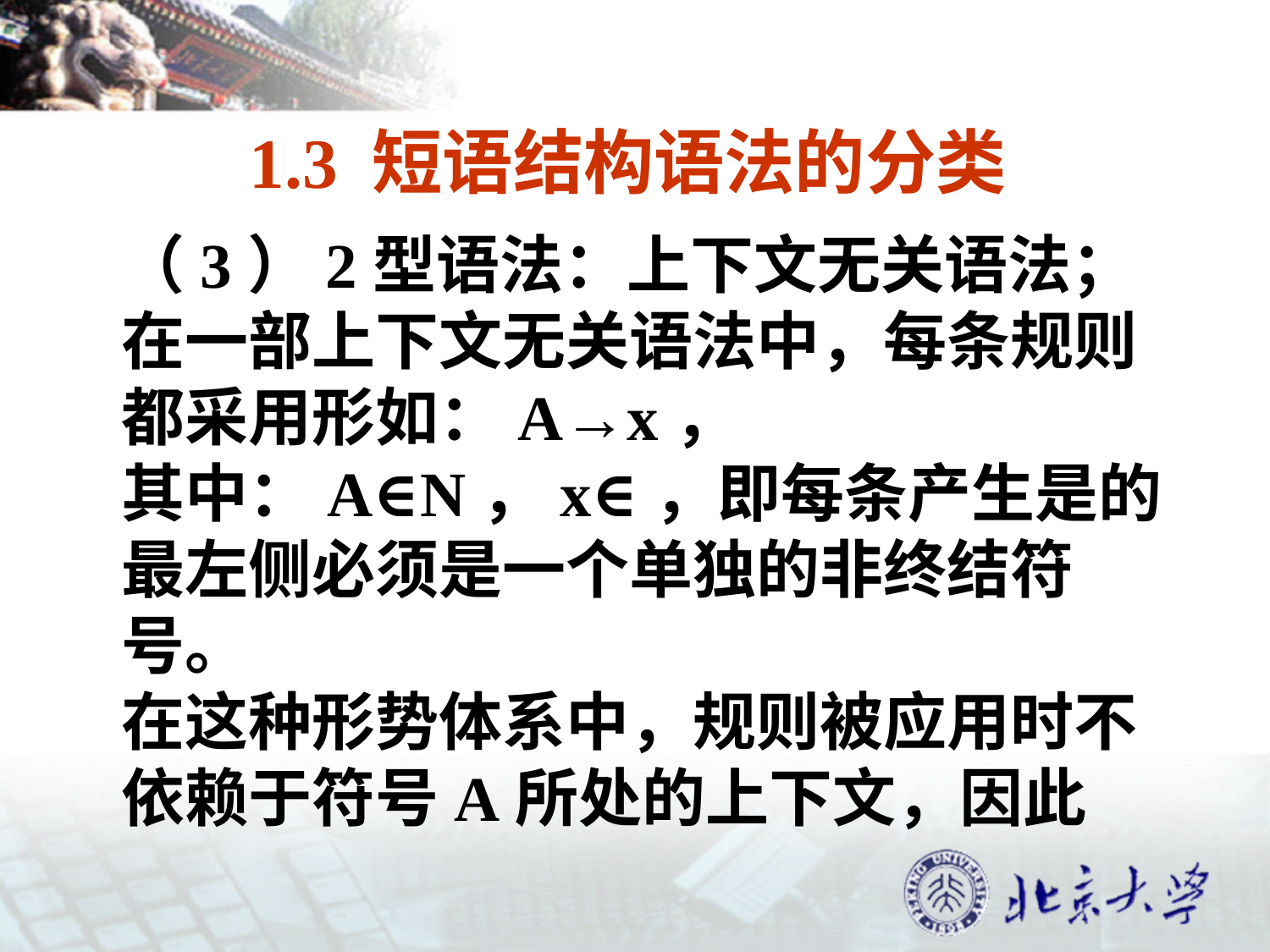

1.3 短语结构语法的分类
（3）2型语法：上下文无关语法；
在一部上下文无关语法中，每条规则
都采用形如：A→x，
其中：A∈N，x∈，即每条产生是的
最左侧必须是一个单独的非终结符号。
在这种形势体系中，规则被应用时不
依赖于符号A所处的上下文，因此